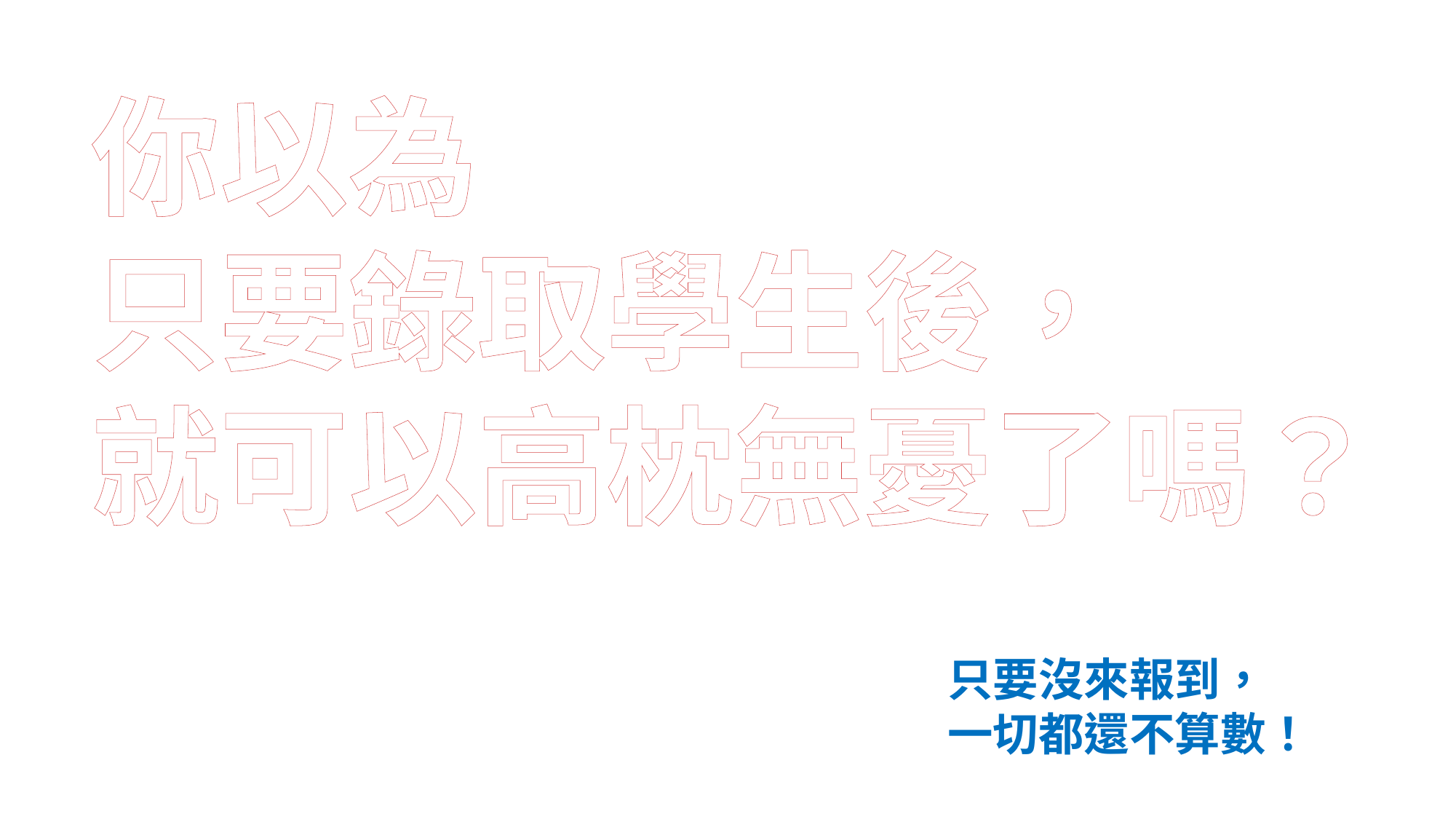

你以為
只要錄取學生後，
就可以高枕無憂了嗎？
只要沒來報到，
一切都還不算數！